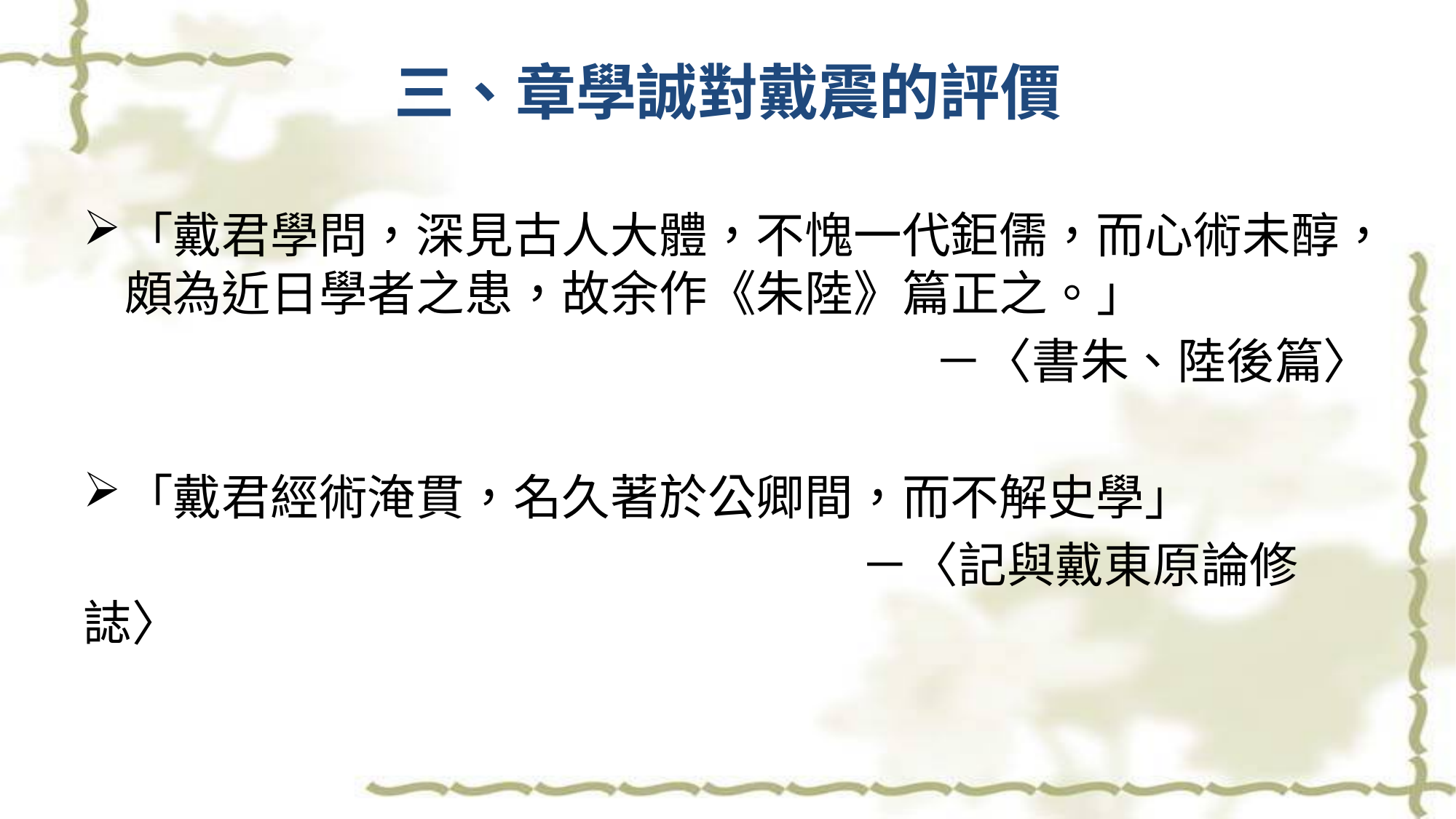

三、章學誠對戴震的評價

「戴君學問，深見古人大體，不愧一代鉅儒，而心術未醇，頗為近日學者之患，故余作《朱陸》篇正之。」
－〈書朱、陸後篇〉

「戴君經術淹貫，名久著於公卿間，而不解史學」
　　　　　　　　　　　　　　　　－〈記與戴東原論修誌〉